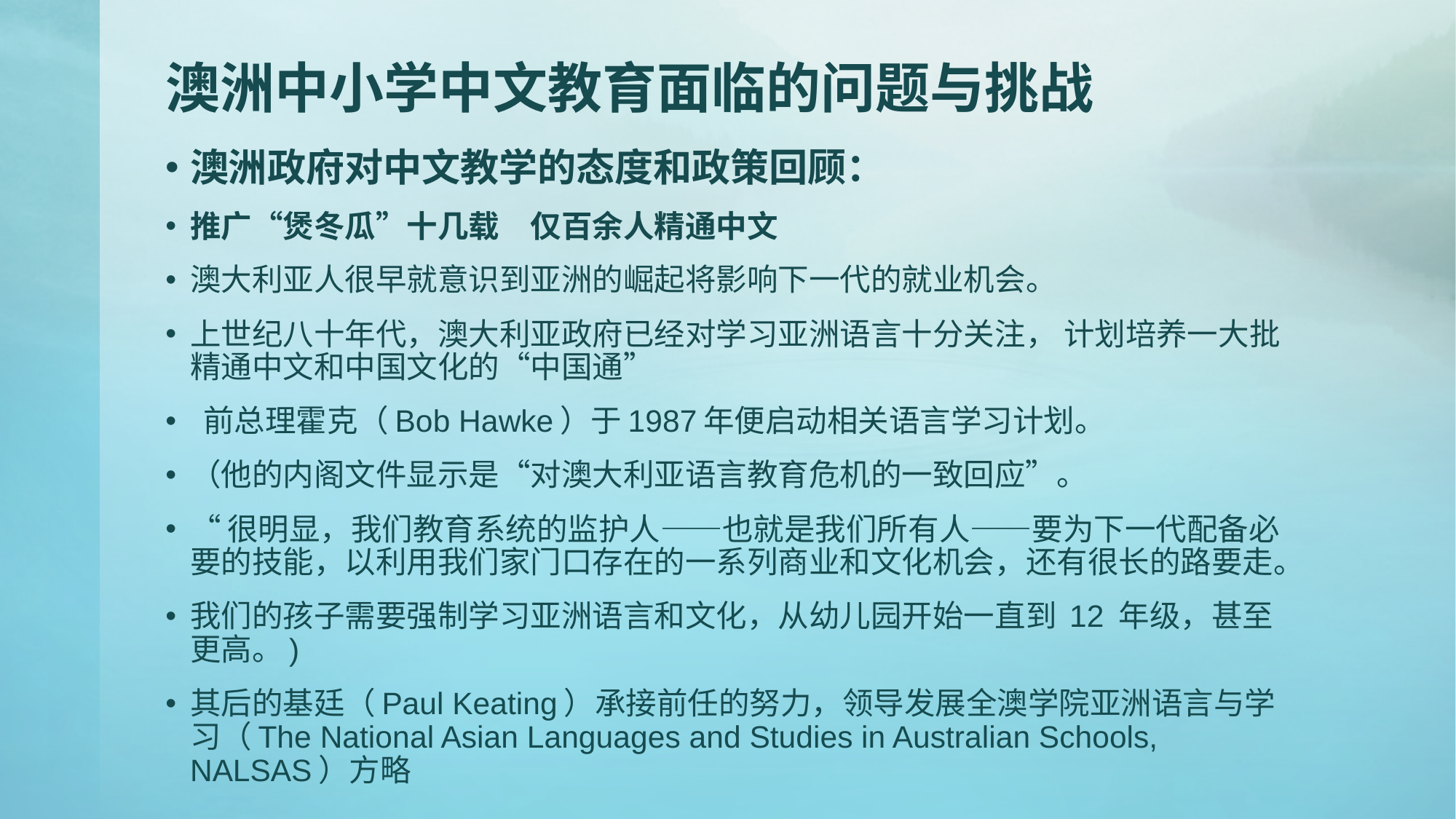

# 澳洲中小学中文教育面临的问题与挑战
澳洲政府对中文教学的态度和政策回顾：
推广“煲冬瓜”十几载　仅百余人精通中文
澳大利亚人很早就意识到亚洲的崛起将影响下一代的就业机会。
上世纪八十年代，澳大利亚政府已经对学习亚洲语言十分关注， 计划培养一大批精通中文和中国文化的“中国通”
 前总理霍克（Bob Hawke）于1987年便启动相关语言学习计划。
（他的内阁文件显示是“对澳大利亚语言教育危机的一致回应”。
“很明显，我们教育系统的监护人——也就是我们所有人——要为下一代配备必要的技能，以利用我们家门口存在的一系列商业和文化机会，还有很长的路要走。
我们的孩子需要强制学习亚洲语言和文化，从幼儿园开始一直到 12 年级，甚至更高。)
其后的基廷（Paul Keating）承接前任的努力，领导发展全澳学院亚洲语言与学习（The National Asian Languages and Studies in Australian Schools, NALSAS）方略